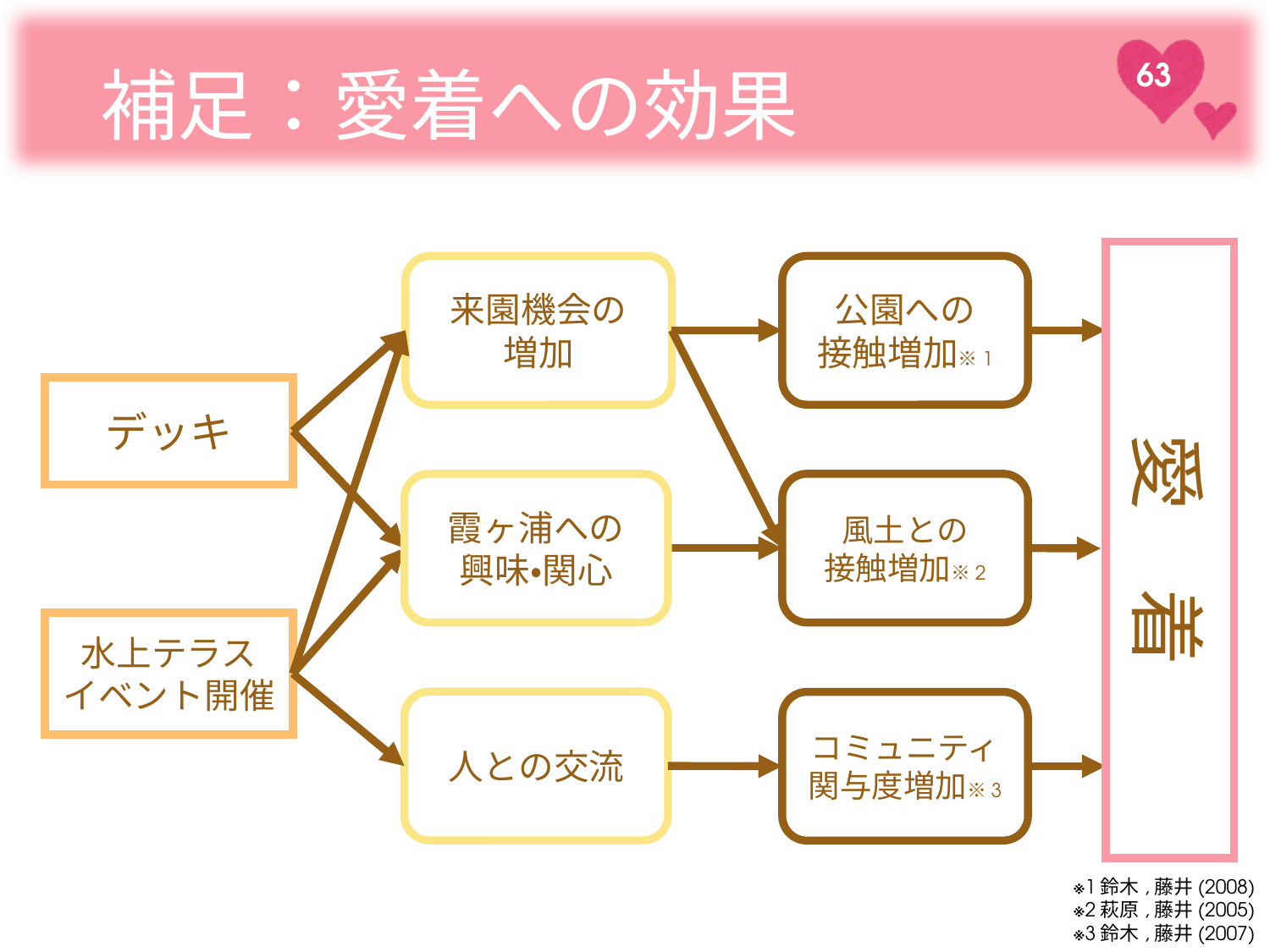

# 補足：愛着への効果
愛　着
来園機会の
増加
公園への
接触増加※1
デッキ
霞ヶ浦への
興味・関心
風土との
接触増加※2
水上テラス
イベント開催
人との交流
コミュニティ
関与度増加※3
※1鈴木,藤井(2008)
※2萩原,藤井(2005)
※3鈴木,藤井(2007)